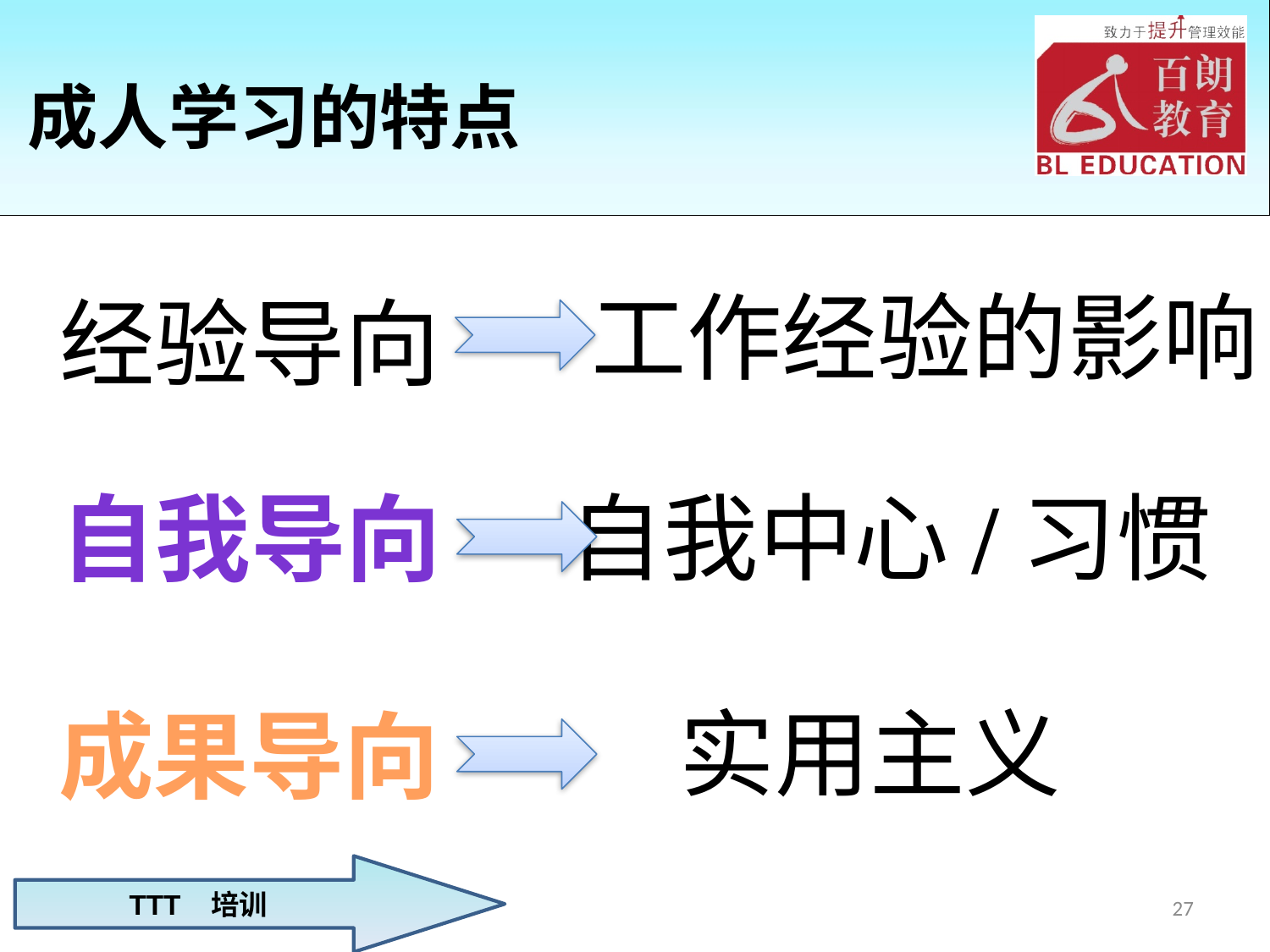

# 成人学习的特点
经验导向
工作经验的影响

自我中心/习惯
自我导向

实用主义
成果导向

27